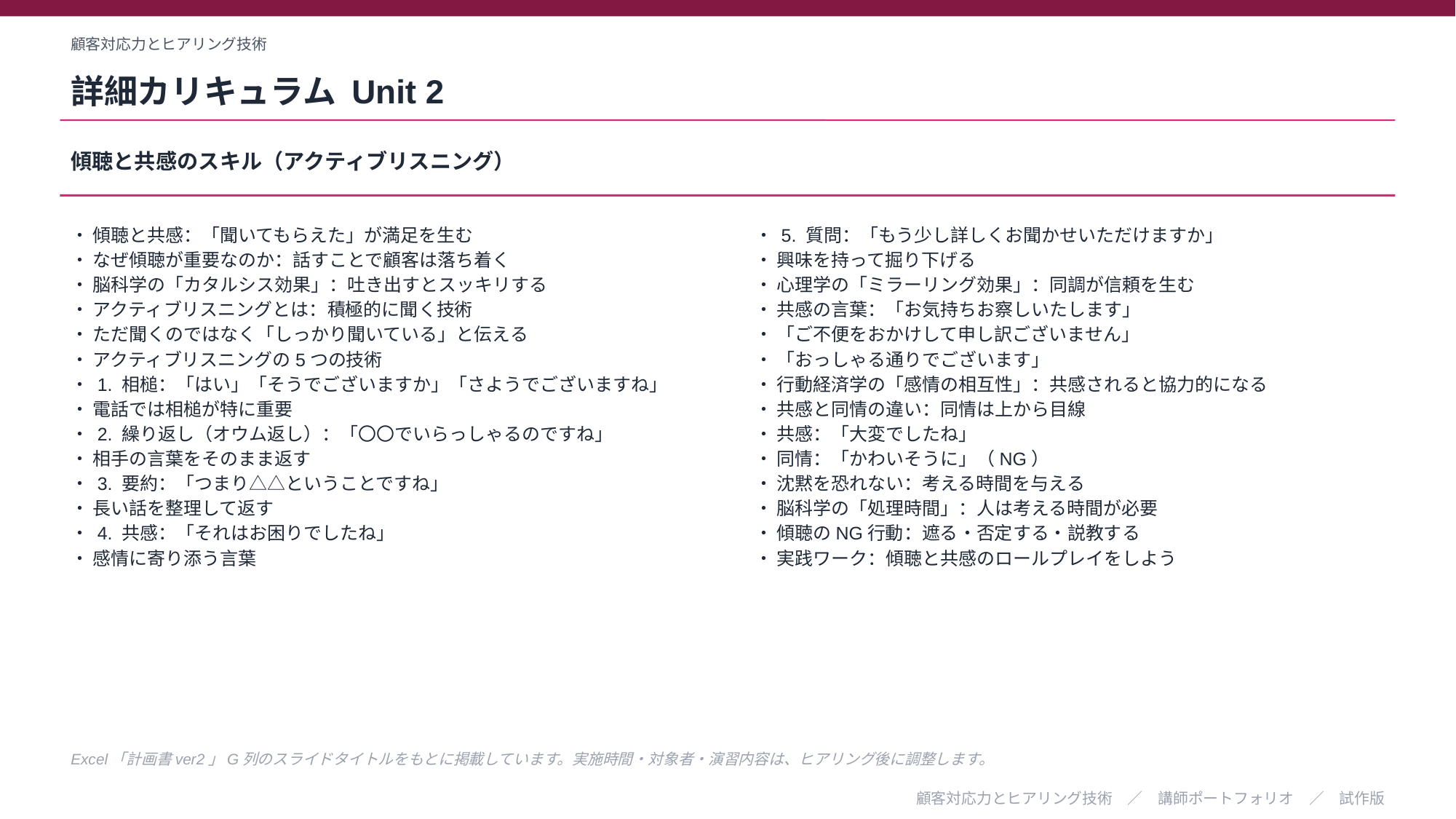

顧客対応力とヒアリング技術
詳細カリキュラム Unit 2

傾聴と共感のスキル（アクティブリスニング）

・ 傾聴と共感：「聞いてもらえた」が満足を生む
・ なぜ傾聴が重要なのか：話すことで顧客は落ち着く
・ 脳科学の「カタルシス効果」：吐き出すとスッキリする
・ アクティブリスニングとは：積極的に聞く技術
・ ただ聞くのではなく「しっかり聞いている」と伝える
・ アクティブリスニングの5つの技術
・ 1. 相槌：「はい」「そうでございますか」「さようでございますね」
・ 電話では相槌が特に重要
・ 2. 繰り返し（オウム返し）：「〇〇でいらっしゃるのですね」
・ 相手の言葉をそのまま返す
・ 3. 要約：「つまり△△ということですね」
・ 長い話を整理して返す
・ 4. 共感：「それはお困りでしたね」
・ 感情に寄り添う言葉
・ 5. 質問：「もう少し詳しくお聞かせいただけますか」
・ 興味を持って掘り下げる
・ 心理学の「ミラーリング効果」：同調が信頼を生む
・ 共感の言葉：「お気持ちお察しいたします」
・ 「ご不便をおかけして申し訳ございません」
・ 「おっしゃる通りでございます」
・ 行動経済学の「感情の相互性」：共感されると協力的になる
・ 共感と同情の違い：同情は上から目線
・ 共感：「大変でしたね」
・ 同情：「かわいそうに」（NG）
・ 沈黙を恐れない：考える時間を与える
・ 脳科学の「処理時間」：人は考える時間が必要
・ 傾聴のNG行動：遮る・否定する・説教する
・ 実践ワーク：傾聴と共感のロールプレイをしよう
Excel「計画書ver2」G列のスライドタイトルをもとに掲載しています。実施時間・対象者・演習内容は、ヒアリング後に調整します。
顧客対応力とヒアリング技術　／　講師ポートフォリオ　／　試作版